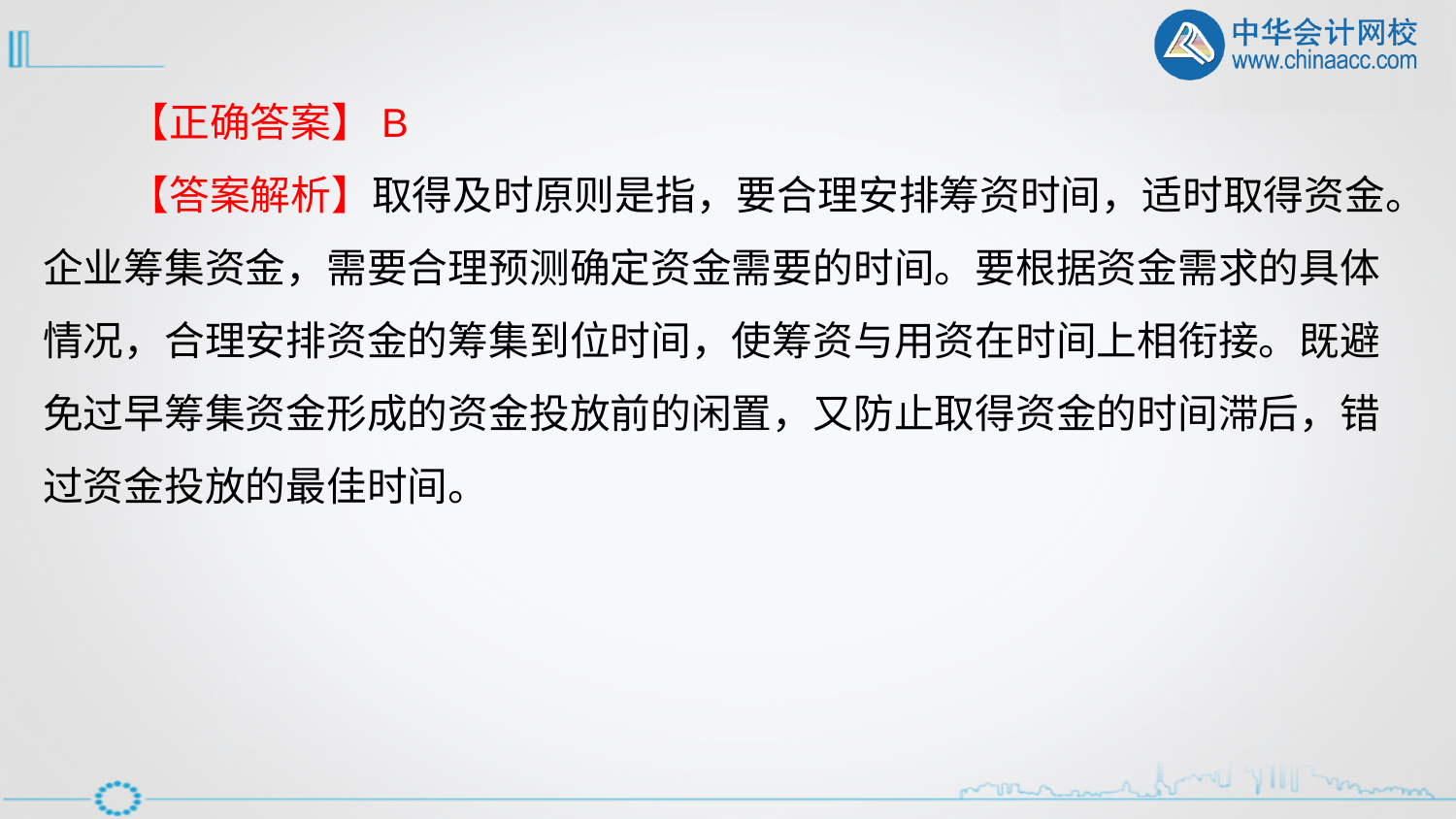

【正确答案】B
【答案解析】取得及时原则是指，要合理安排筹资时间，适时取得资金。企业筹集资金，需要合理预测确定资金需要的时间。要根据资金需求的具体情况，合理安排资金的筹集到位时间，使筹资与用资在时间上相衔接。既避免过早筹集资金形成的资金投放前的闲置，又防止取得资金的时间滞后，错过资金投放的最佳时间。